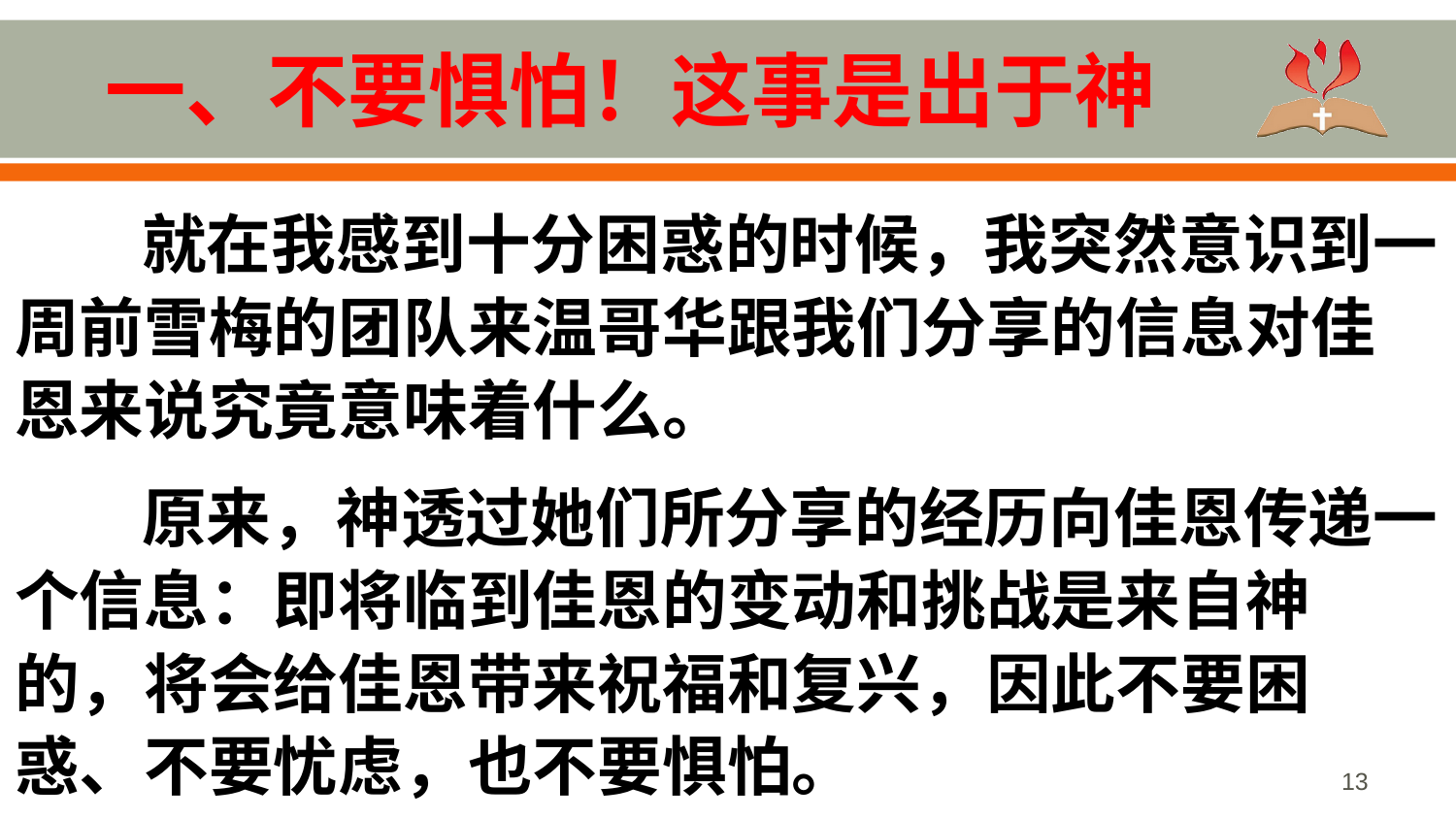

# 一、不要惧怕！这事是出于神
就在我感到十分困惑的时候，我突然意识到一周前雪梅的团队来温哥华跟我们分享的信息对佳恩来说究竟意味着什么。
原来，神透过她们所分享的经历向佳恩传递一个信息：即将临到佳恩的变动和挑战是来自神的，将会给佳恩带来祝福和复兴，因此不要困惑、不要忧虑，也不要惧怕。

13